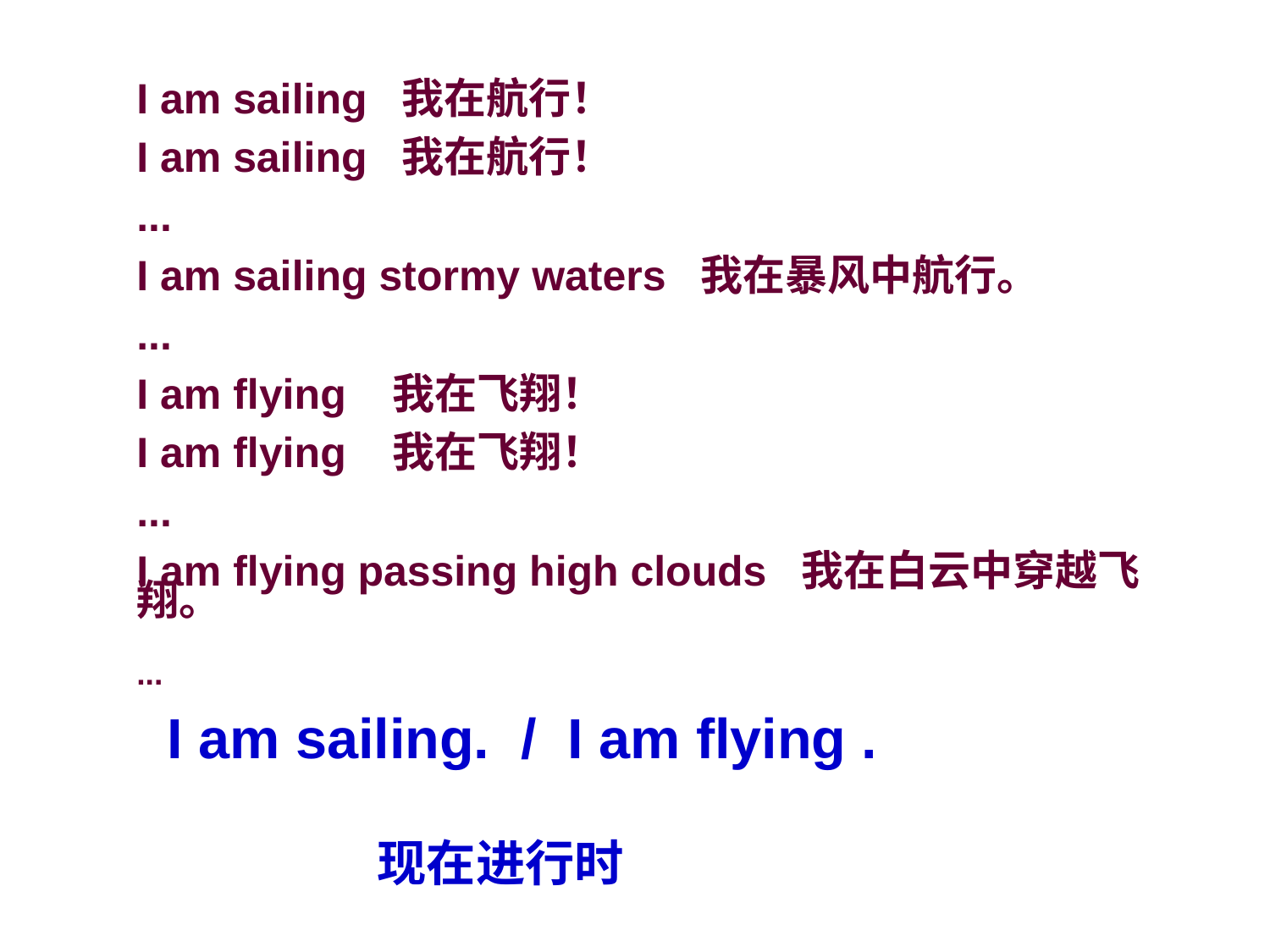

I am sailing  我在航行！

I am sailing  我在航行！

...

I am sailing stormy waters  我在暴风中航行。

...

I am flying   我在飞翔！

I am flying   我在飞翔！

...

I am flying passing high clouds  我在白云中穿越飞翔。

...
I am sailing.  /  I am flying .
现在进行时